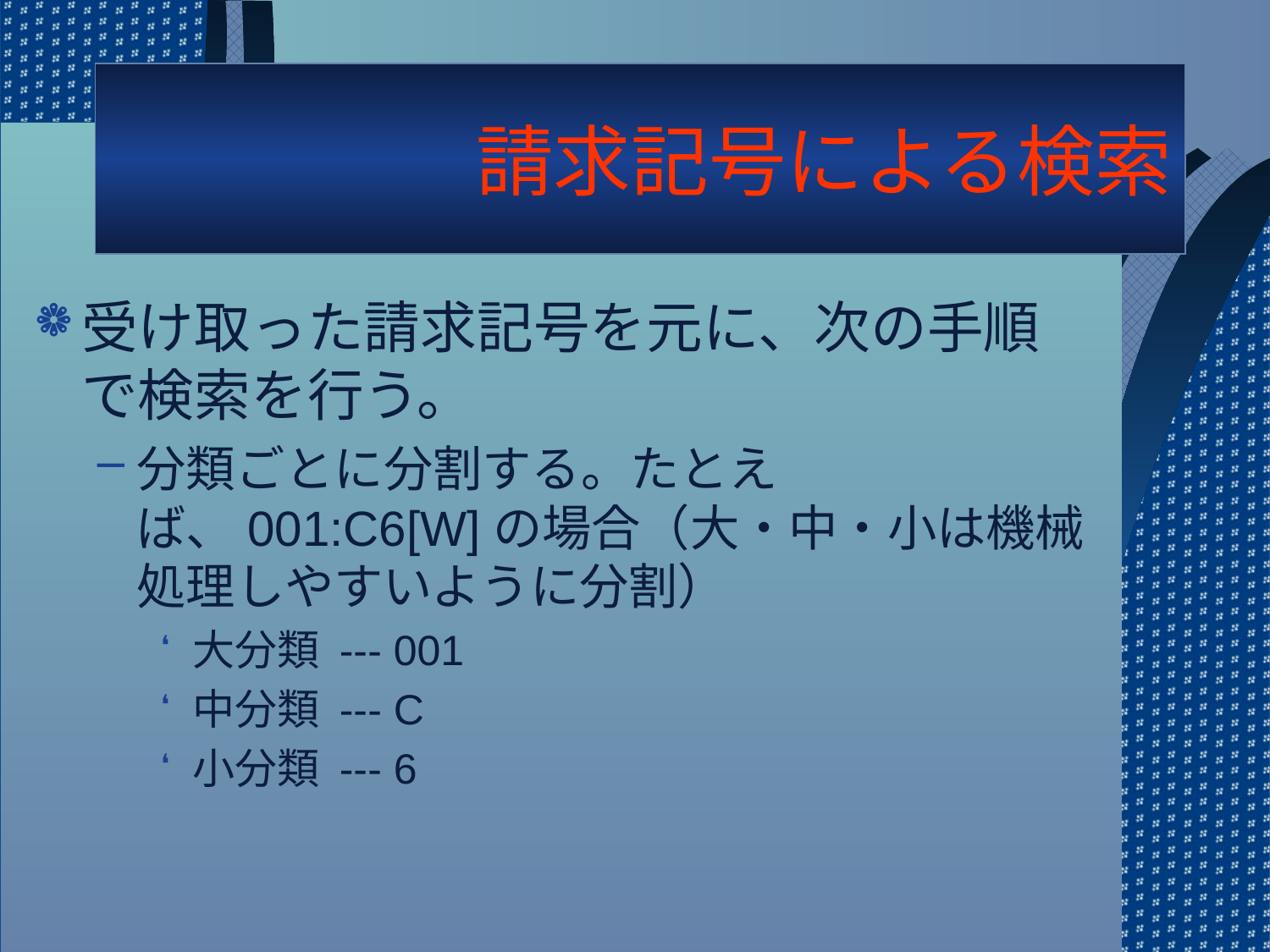

# 請求記号による検索
受け取った請求記号を元に、次の手順で検索を行う。
分類ごとに分割する。たとえば、001:C6[W]の場合（大・中・小は機械処理しやすいように分割）
大分類 --- 001
中分類 --- C
小分類 --- 6